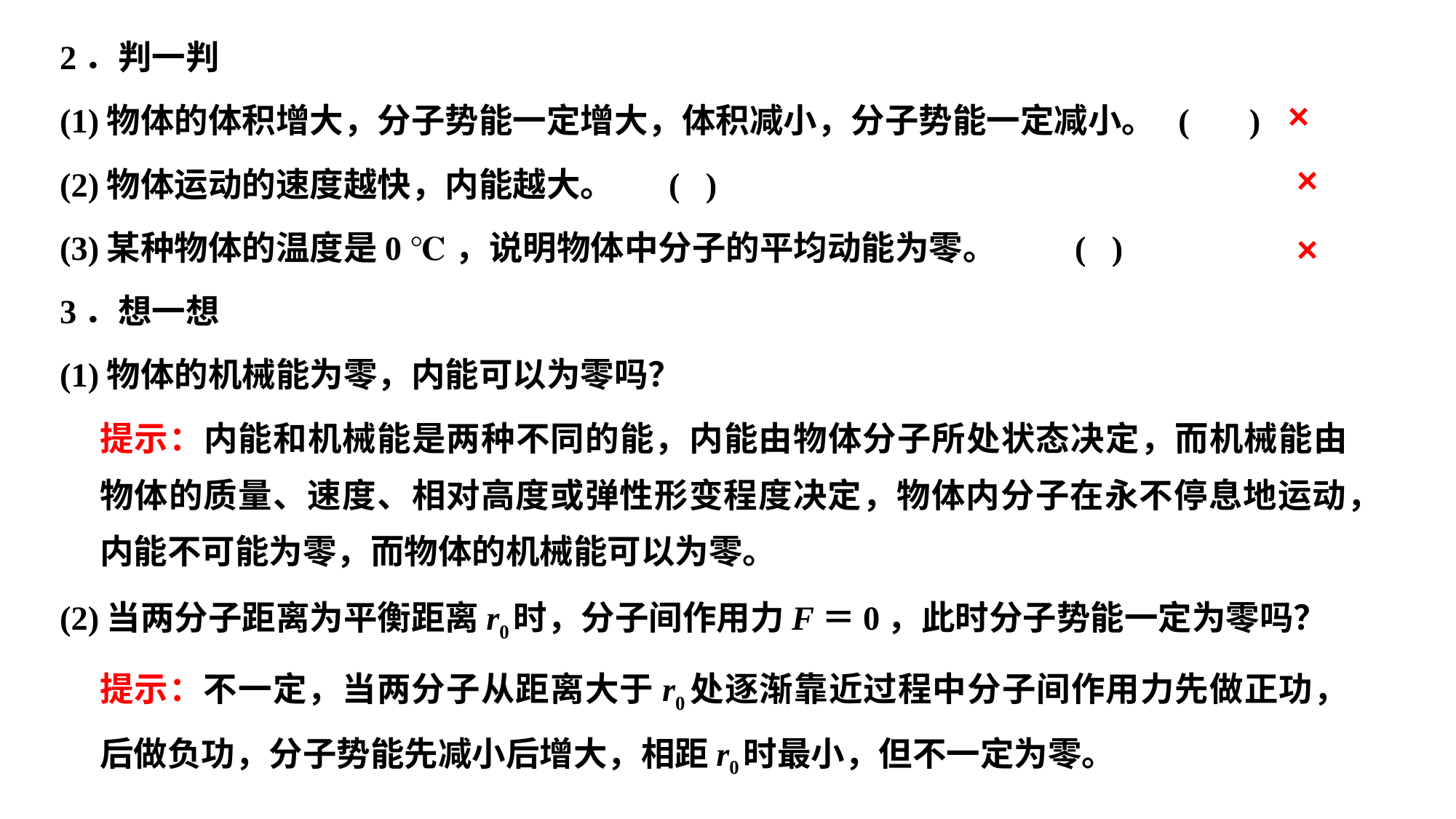

2．判一判
(1)物体的体积增大，分子势能一定增大，体积减小，分子势能一定减小。  (       )
(2)物体运动的速度越快，内能越大。		(   )
(3)某种物体的温度是0 ℃，说明物体中分子的平均动能为零。	(   )
3．想一想
(1)物体的机械能为零，内能可以为零吗？
提示：内能和机械能是两种不同的能，内能由物体分子所处状态决定，而机械能由物体的质量、速度、相对高度或弹性形变程度决定，物体内分子在永不停息地运动，内能不可能为零，而物体的机械能可以为零。
(2)当两分子距离为平衡距离r0时，分子间作用力F＝0，此时分子势能一定为零吗？
提示：不一定，当两分子从距离大于r0处逐渐靠近过程中分子间作用力先做正功，后做负功，分子势能先减小后增大，相距r0时最小，但不一定为零。

×
×
×